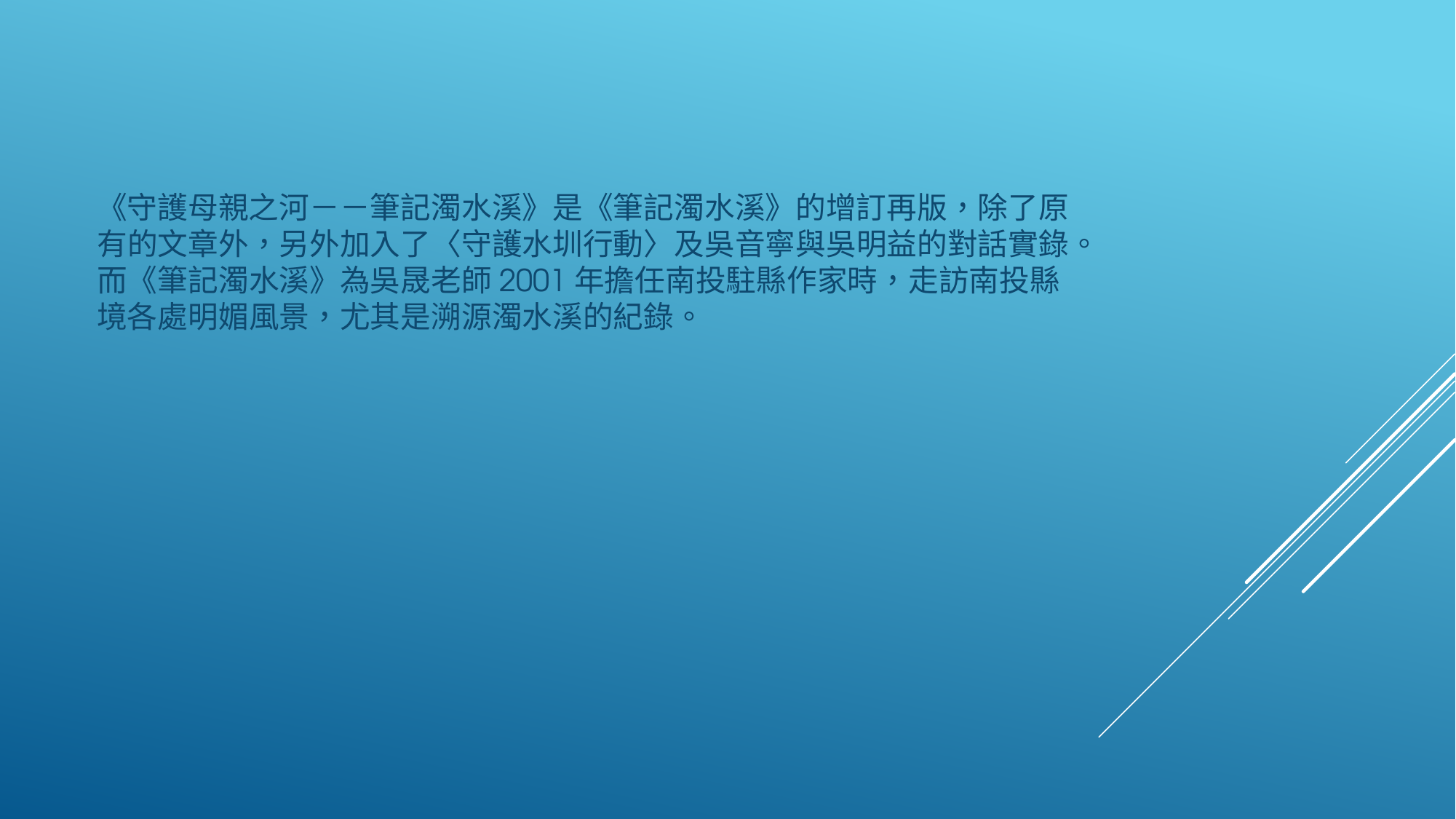

《守護母親之河－－筆記濁水溪》是《筆記濁水溪》的增訂再版，除了原有的文章外，另外加入了〈守護水圳行動〉及吳音寧與吳明益的對話實錄。而《筆記濁水溪》為吳晟老師2001年擔任南投駐縣作家時，走訪南投縣境各處明媚風景，尤其是溯源濁水溪的紀錄。